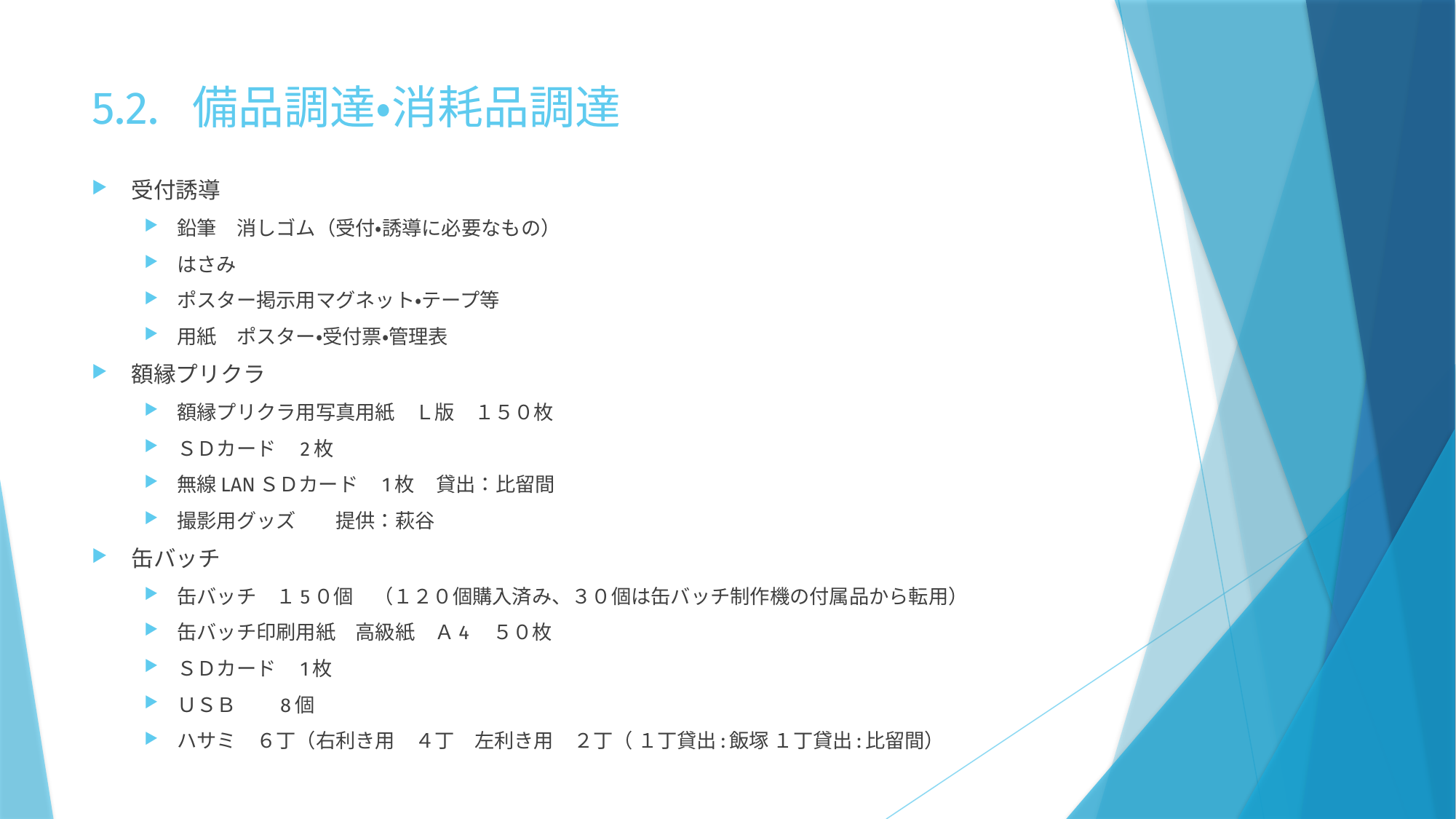

# 5.2.  備品調達・消耗品調達
受付誘導
鉛筆　消しゴム（受付・誘導に必要なもの）
はさみ
ポスター掲示用マグネット・テープ等
用紙　ポスター・受付票・管理表
額縁プリクラ
額縁プリクラ用写真用紙　Ｌ版　１５０枚
ＳＤカード　2枚
無線LANＳＤカード　1枚     貸出：比留間
撮影用グッズ　　提供：萩谷
缶バッチ
缶バッチ　１5０個　（１２０個購入済み、３０個は缶バッチ制作機の付属品から転用）
缶バッチ印刷用紙　高級紙　Ａ4　５０枚
ＳＤカード　1枚
ＵＳＢ　　8個
ハサミ　６丁（右利き用　４丁　左利き用　２丁（ １丁貸出:飯塚 １丁貸出:比留間）